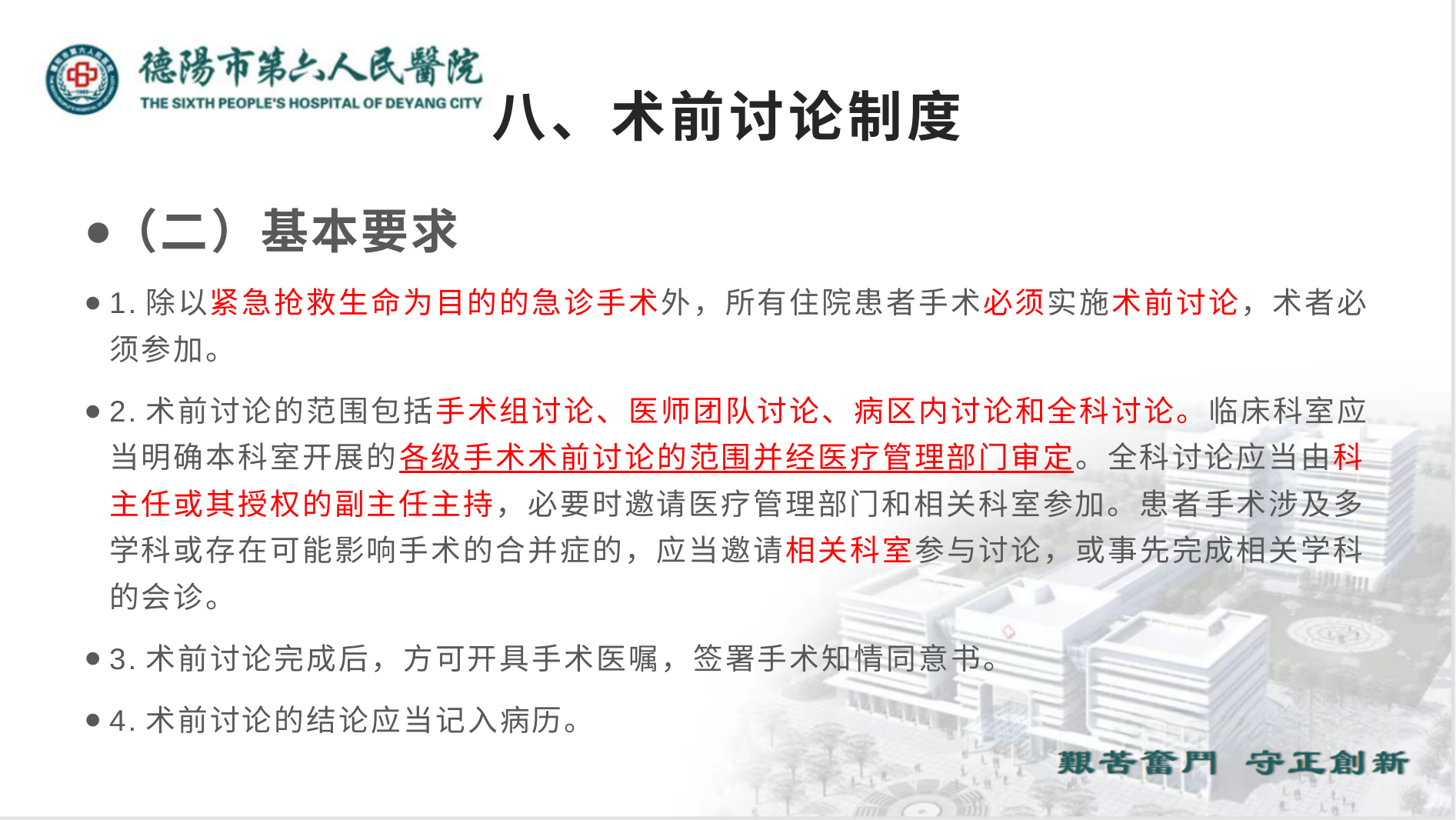

# 八、术前讨论制度
（二）基本要求
1.除以紧急抢救生命为目的的急诊手术外，所有住院患者手术必须实施术前讨论，术者必须参加。
2.术前讨论的范围包括手术组讨论、医师团队讨论、病区内讨论和全科讨论。临床科室应当明确本科室开展的各级手术术前讨论的范围并经医疗管理部门审定。全科讨论应当由科主任或其授权的副主任主持，必要时邀请医疗管理部门和相关科室参加。患者手术涉及多学科或存在可能影响手术的合并症的，应当邀请相关科室参与讨论，或事先完成相关学科的会诊。
3.术前讨论完成后，方可开具手术医嘱，签署手术知情同意书。
4.术前讨论的结论应当记入病历。